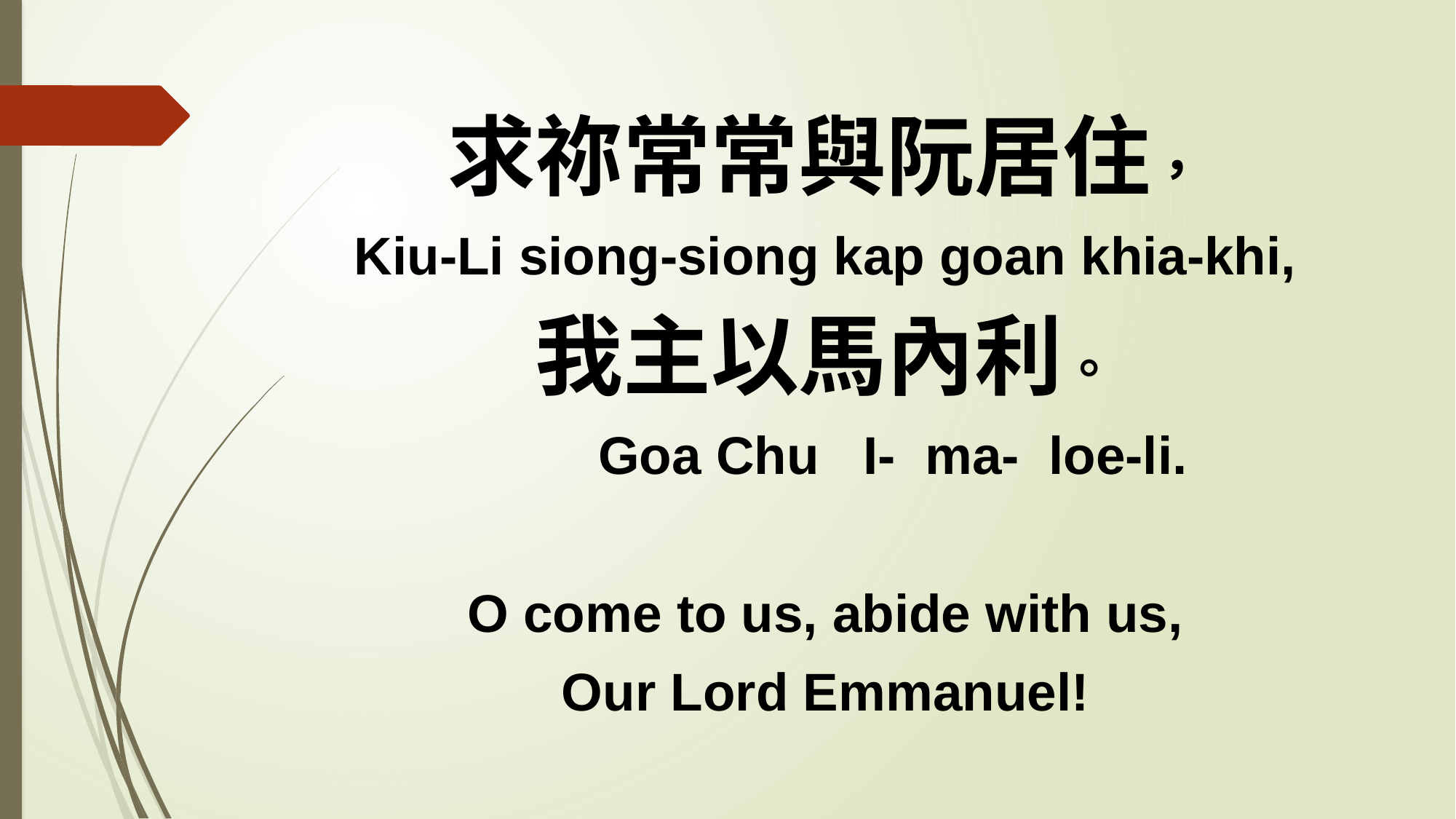

求祢常常與阮居住，
Kiu-Li siong-siong kap goan khia-khi,
我主以馬內利。
                     Goa Chu   I-  ma-  loe-li.

O come to us, abide with us,
Our Lord Emmanuel!